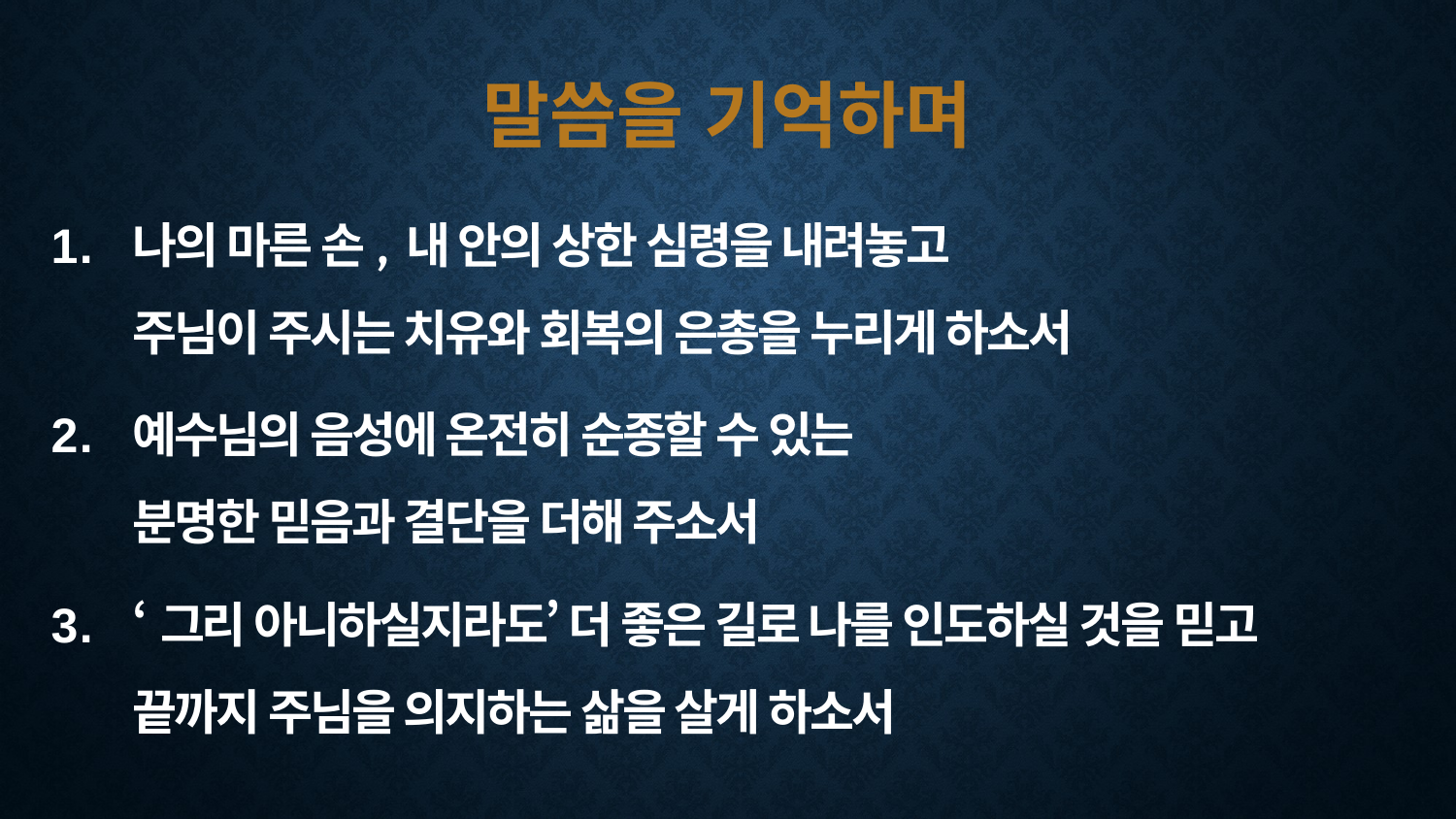

말씀을 기억하며
나의 마른 손, 내 안의 상한 심령을 내려놓고
주님이 주시는 치유와 회복의 은총을 누리게 하소서
예수님의 음성에 온전히 순종할 수 있는
분명한 믿음과 결단을 더해 주소서
‘그리 아니하실지라도’ 더 좋은 길로 나를 인도하실 것을 믿고
끝까지 주님을 의지하는 삶을 살게 하소서